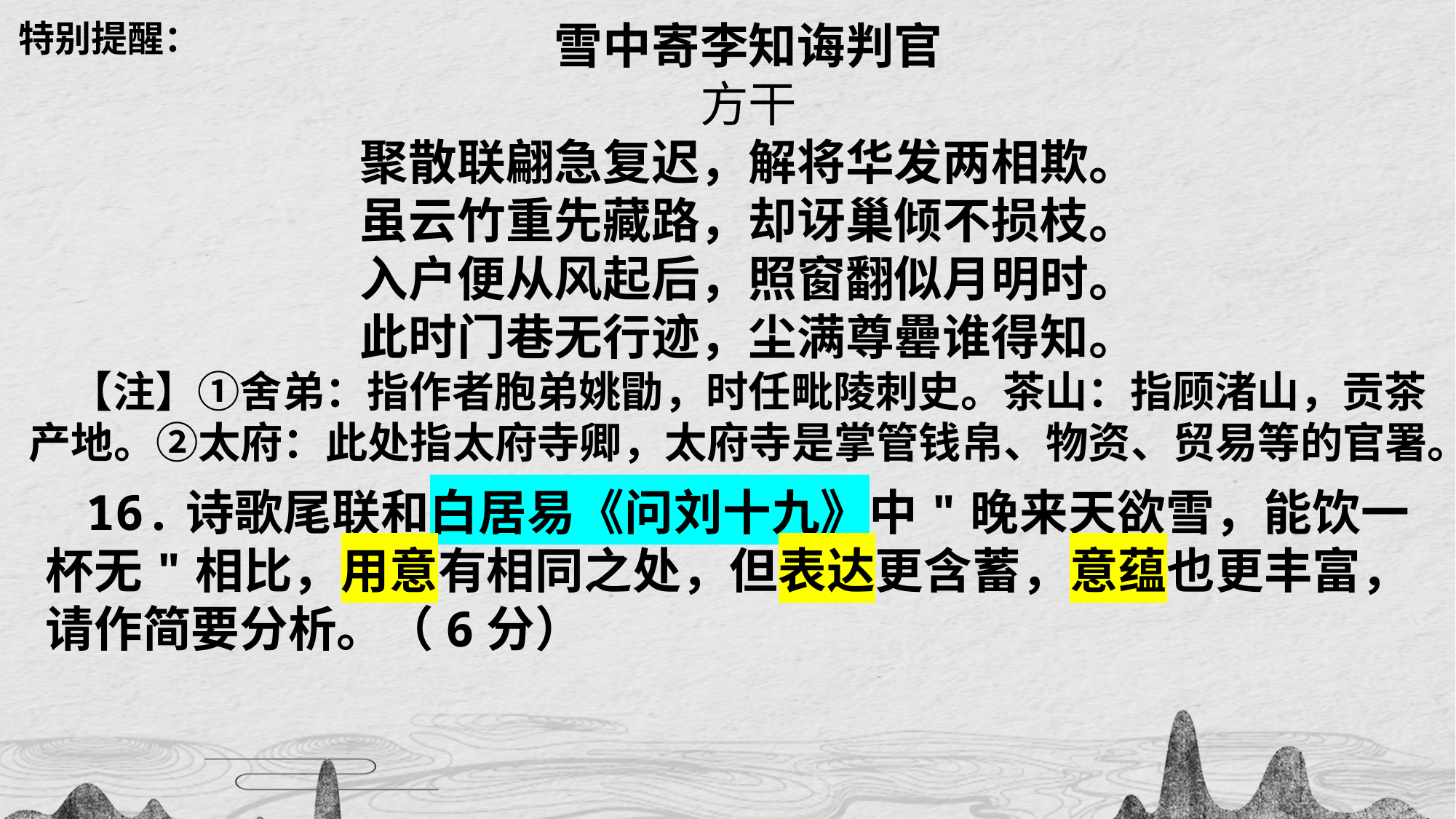

特别提醒：
雪中寄李知诲判官
方干
聚散联翩急复迟，解将华发两相欺。
虽云竹重先藏路，却讶巢倾不损枝。
入户便从风起后，照窗翻似月明时。
此时门巷无行迹，尘满尊罍谁得知。
【注】①舍弟：指作者胞弟姚勖，时任毗陵刺史。茶山：指顾渚山，贡茶产地。②太府：此处指太府寺卿，太府寺是掌管钱帛、物资、贸易等的官署。
16.诗歌尾联和白居易《问刘十九》中"晚来天欲雪，能饮一杯无"相比，用意有相同之处，但表达更含蓄，意蕴也更丰富，请作简要分析。（6分）